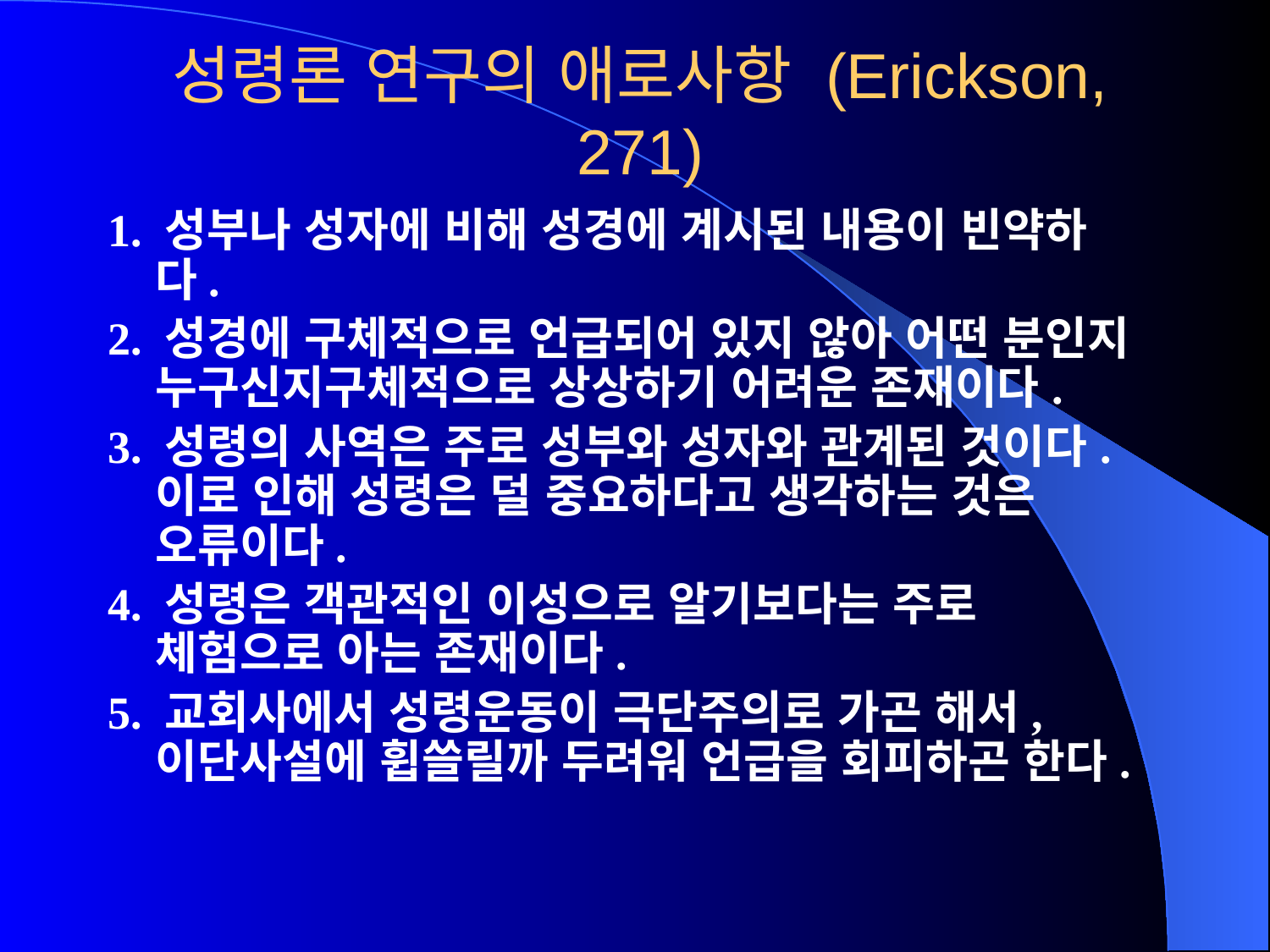

# 성령론 연구의 애로사항 (Erickson, 271)
1. 성부나 성자에 비해 성경에 계시된 내용이 빈약하다.
2. 성경에 구체적으로 언급되어 있지 않아 어떤 분인지 누구신지구체적으로 상상하기 어려운 존재이다.
3. 성령의 사역은 주로 성부와 성자와 관계된 것이다. 이로 인해 성령은 덜 중요하다고 생각하는 것은 오류이다.
4. 성령은 객관적인 이성으로 알기보다는 주로 체험으로 아는 존재이다.
5. 교회사에서 성령운동이 극단주의로 가곤 해서, 이단사설에 휩쓸릴까 두려워 언급을 회피하곤 한다.